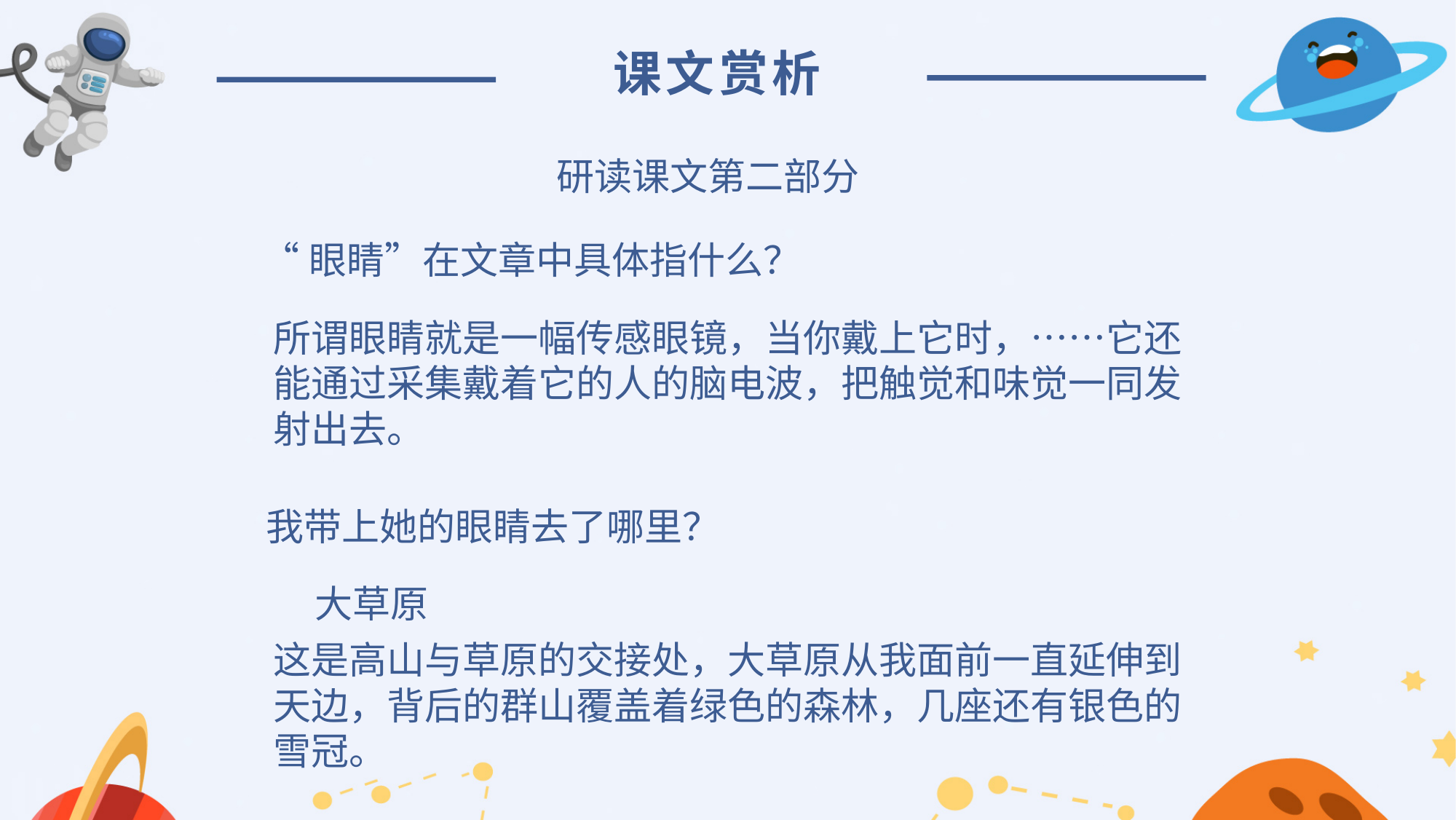

课文赏析

研读课文第二部分
“眼睛”在文章中具体指什么？
所谓眼睛就是一幅传感眼镜，当你戴上它时，……它还能通过采集戴着它的人的脑电波，把触觉和味觉一同发射出去。
我带上她的眼睛去了哪里？
大草原
这是高山与草原的交接处，大草原从我面前一直延伸到天边，背后的群山覆盖着绿色的森林，几座还有银色的雪冠。